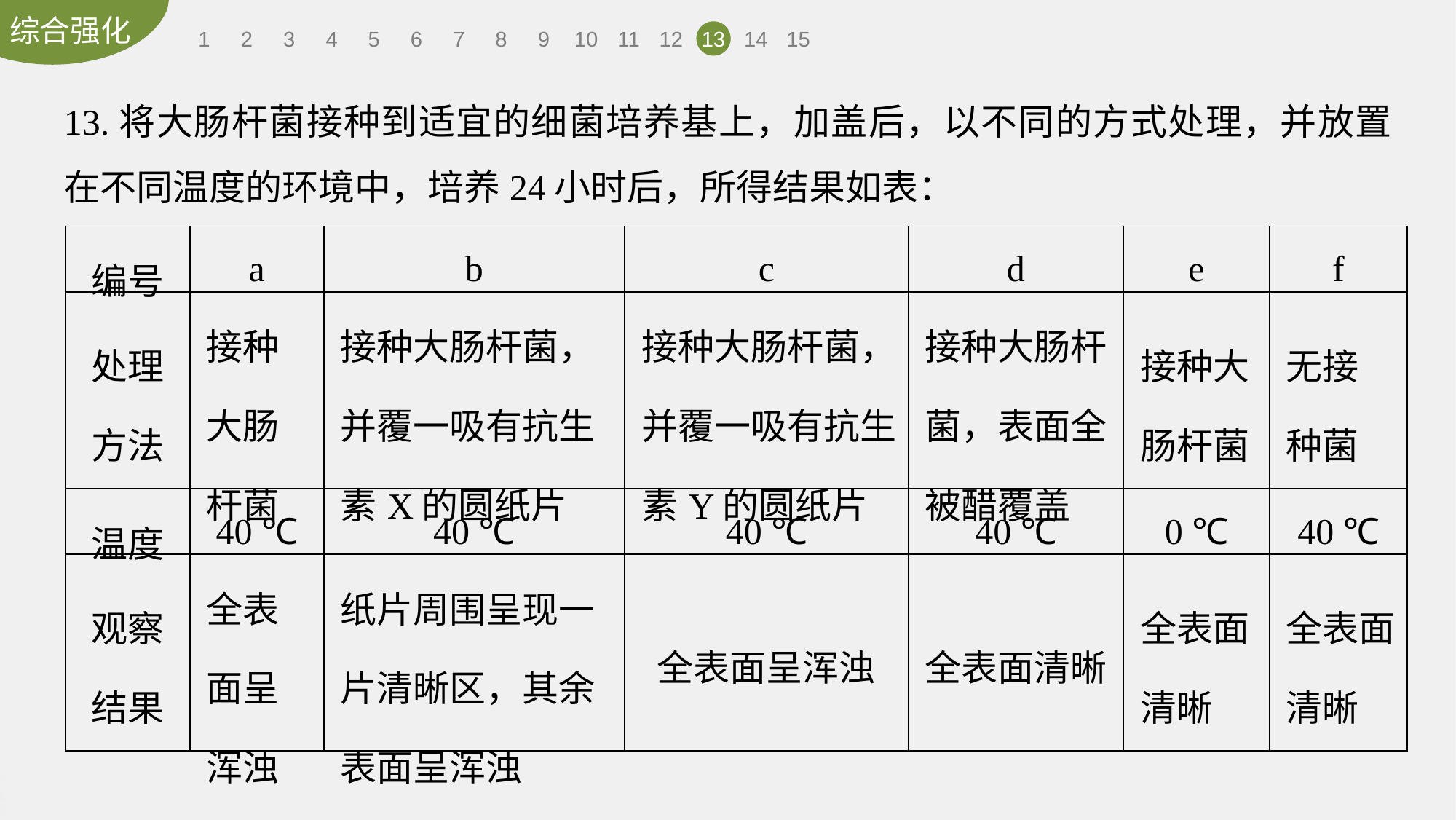

1
2
3
4
5
6
7
8
9
10
11
12
13
14
15
13.将大肠杆菌接种到适宜的细菌培养基上，加盖后，以不同的方式处理，并放置在不同温度的环境中，培养24小时后，所得结果如表：
| 编号 | a | b | c | d | e | f |
| --- | --- | --- | --- | --- | --- | --- |
| 处理方法 | 接种大肠杆菌 | 接种大肠杆菌，并覆一吸有抗生素X的圆纸片 | 接种大肠杆菌，并覆一吸有抗生素Y的圆纸片 | 接种大肠杆菌，表面全被醋覆盖 | 接种大肠杆菌 | 无接 种菌 |
| 温度 | 40 ℃ | 40 ℃ | 40 ℃ | 40 ℃ | 0 ℃ | 40 ℃ |
| 观察结果 | 全表面呈浑浊 | 纸片周围呈现一片清晰区，其余表面呈浑浊 | 全表面呈浑浊 | 全表面清晰 | 全表面清晰 | 全表面 清晰 |